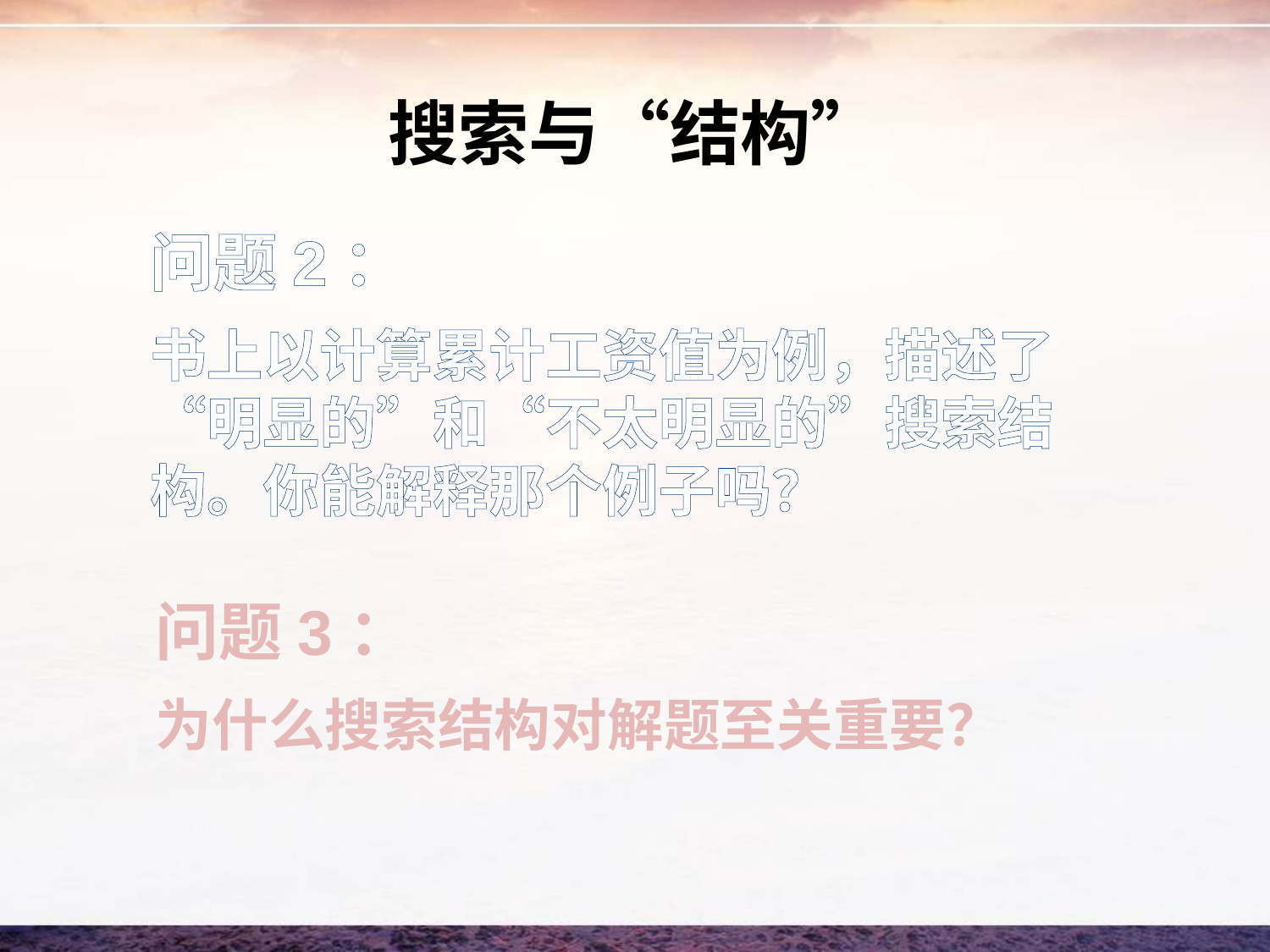

# 搜索与“结构”
问题2：
书上以计算累计工资值为例，描述了“明显的”和“不太明显的”搜索结构。你能解释那个例子吗？
问题3：
为什么搜索结构对解题至关重要？